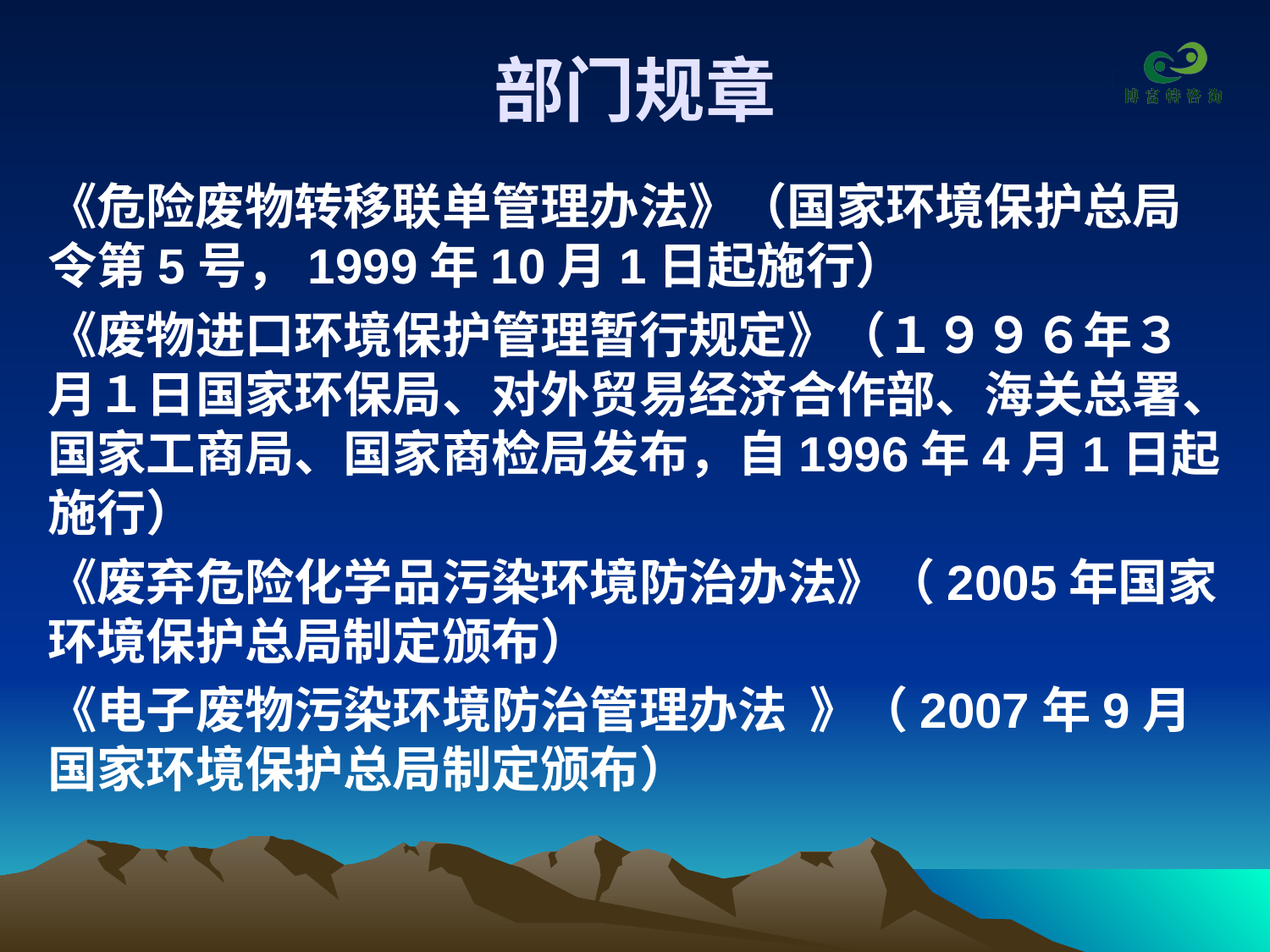

# 部门规章
《危险废物转移联单管理办法》（国家环境保护总局令第5号，1999年10月1日起施行）
《废物进口环境保护管理暂行规定》（１９９６年３月１日国家环保局、对外贸易经济合作部、海关总署、国家工商局、国家商检局发布，自1996年4月1日起施行）
《废弃危险化学品污染环境防治办法》（2005年国家环境保护总局制定颁布）
《电子废物污染环境防治管理办法  》（2007年9月国家环境保护总局制定颁布）